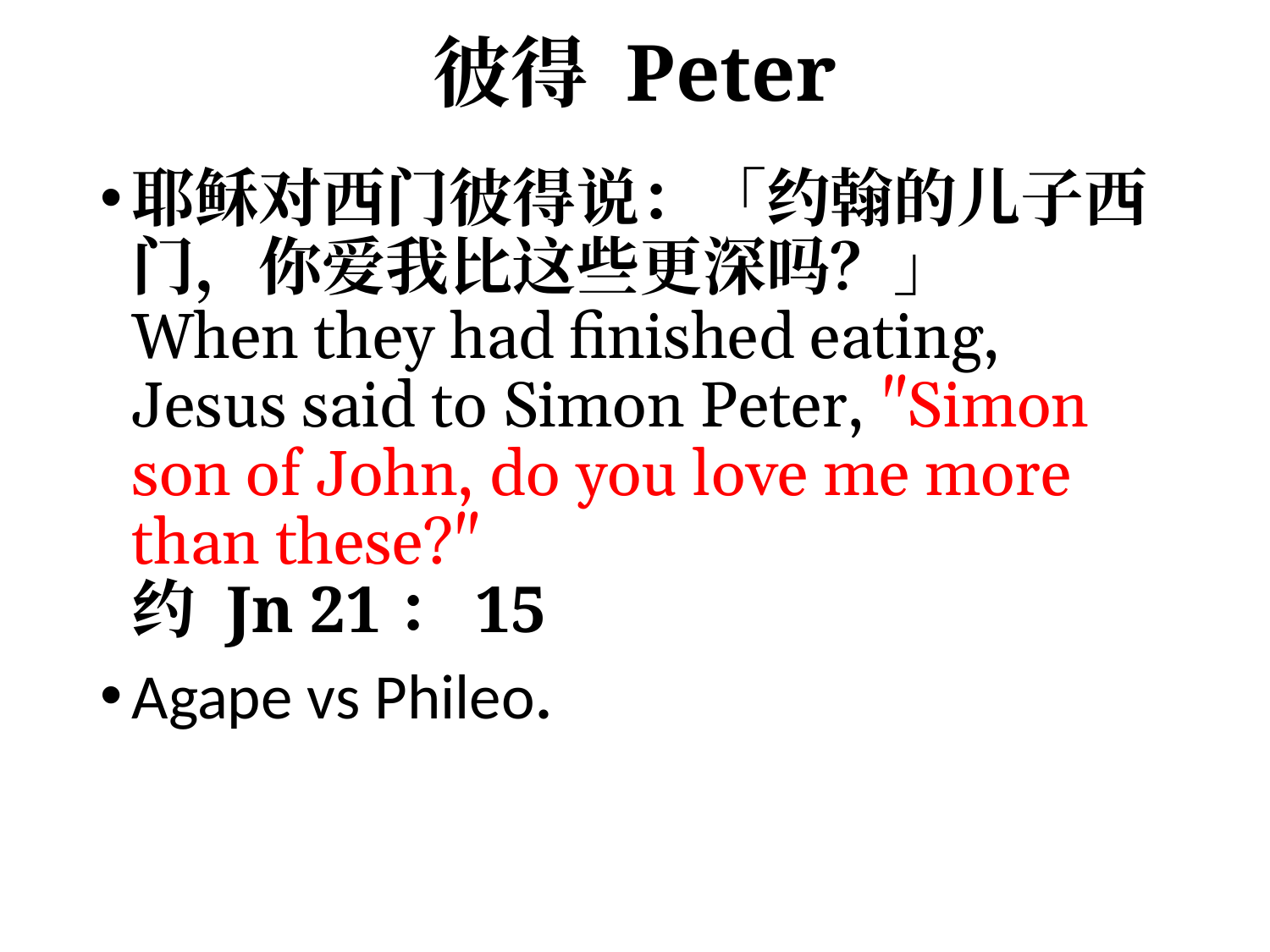

# 彼得 Peter
耶稣对西门彼得说：「约翰的儿子西门，你爱我比这些更深吗？」	When they had finished eating, Jesus said to Simon Peter, "Simon son of John, do you love me more than these?" 						约 Jn 21：15
Agape vs Phileo.